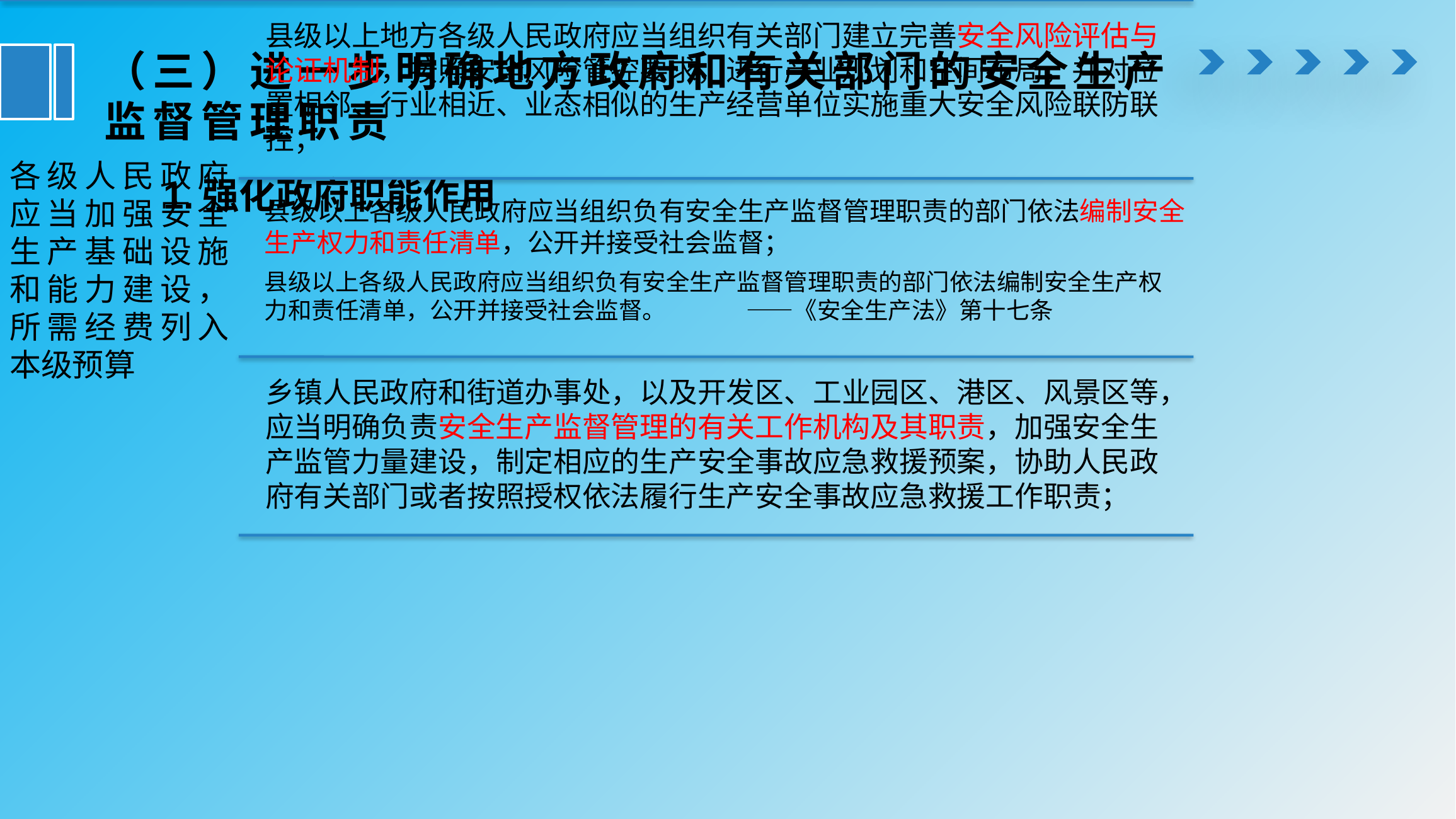

# （三）进一步明确地方政府和有关部门的安全生产 监督管理职责
          1.强化政府职能作用

各级人民政府应当加强安全生产基础设施和能力建设，所需经费列入本级预算
县级以上地方各级人民政府应当组织有关部门建立完善安全风险评估与论证机制，按照安全风险管控要求，进行产业规划和空间布局，并对位置相邻、行业相近、业态相似的生产经营单位实施重大安全风险联防联控；
县级以上各级人民政府应当组织负有安全生产监督管理职责的部门依法编制安全生产权力和责任清单，公开并接受社会监督；
县级以上各级人民政府应当组织负有安全生产监督管理职责的部门依法编制安全生产权力和责任清单，公开并接受社会监督。               ——《安全生产法》第十七条
乡镇人民政府和街道办事处，以及开发区、工业园区、港区、风景区等，应当明确负责安全生产监督管理的有关工作机构及其职责，加强安全生产监管力量建设，制定相应的生产安全事故应急救援预案，协助人民政府有关部门或者按照授权依法履行生产安全事故应急救援工作职责；